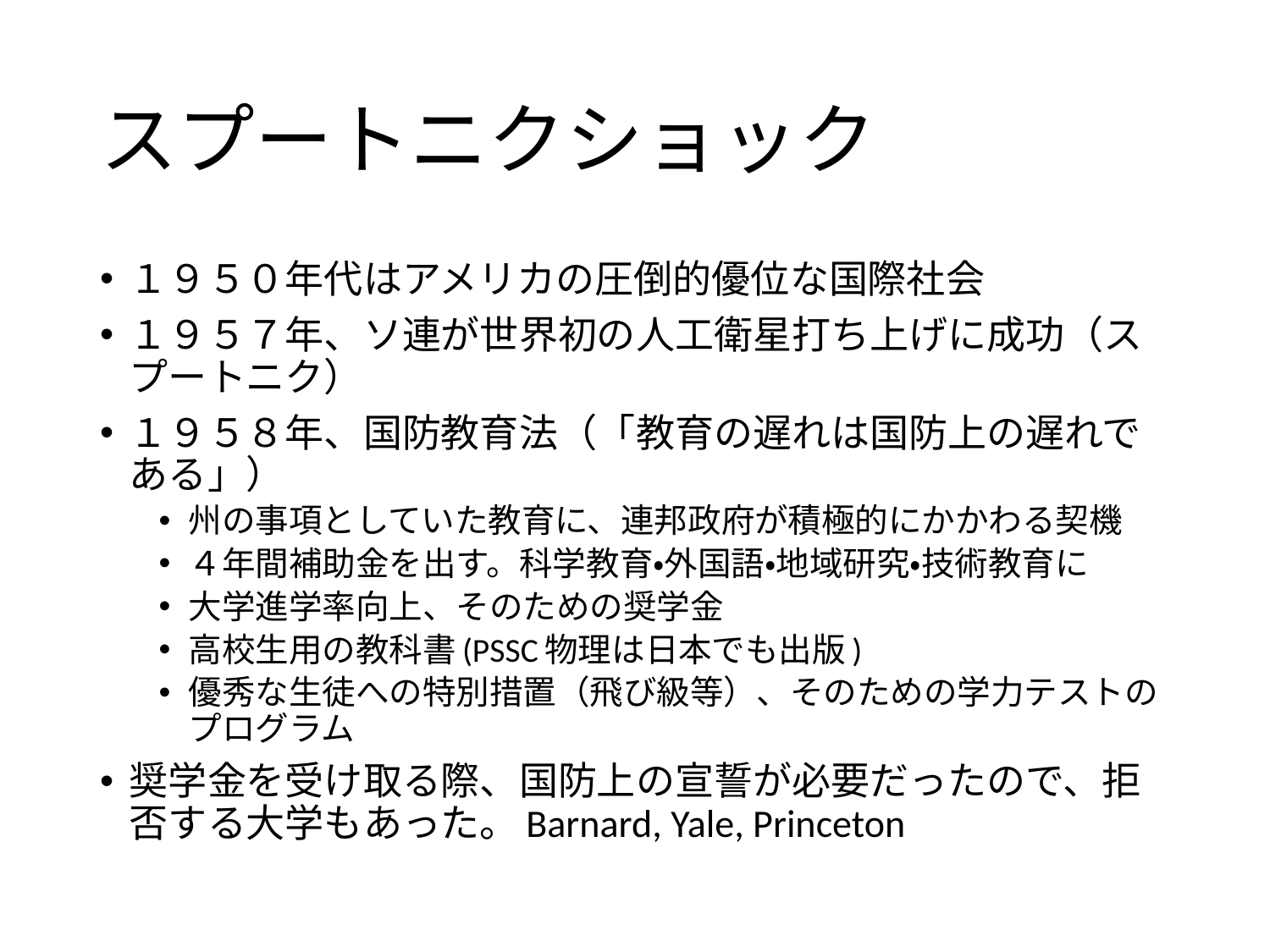

# スプートニクショック
１９５０年代はアメリカの圧倒的優位な国際社会
１９５７年、ソ連が世界初の人工衛星打ち上げに成功（スプートニク）
１９５８年、国防教育法（「教育の遅れは国防上の遅れである」）
州の事項としていた教育に、連邦政府が積極的にかかわる契機
４年間補助金を出す。科学教育・外国語・地域研究・技術教育に
大学進学率向上、そのための奨学金
高校生用の教科書(PSSC物理は日本でも出版)
優秀な生徒への特別措置（飛び級等）、そのための学力テストのプログラム
奨学金を受け取る際、国防上の宣誓が必要だったので、拒否する大学もあった。Barnard, Yale, Princeton